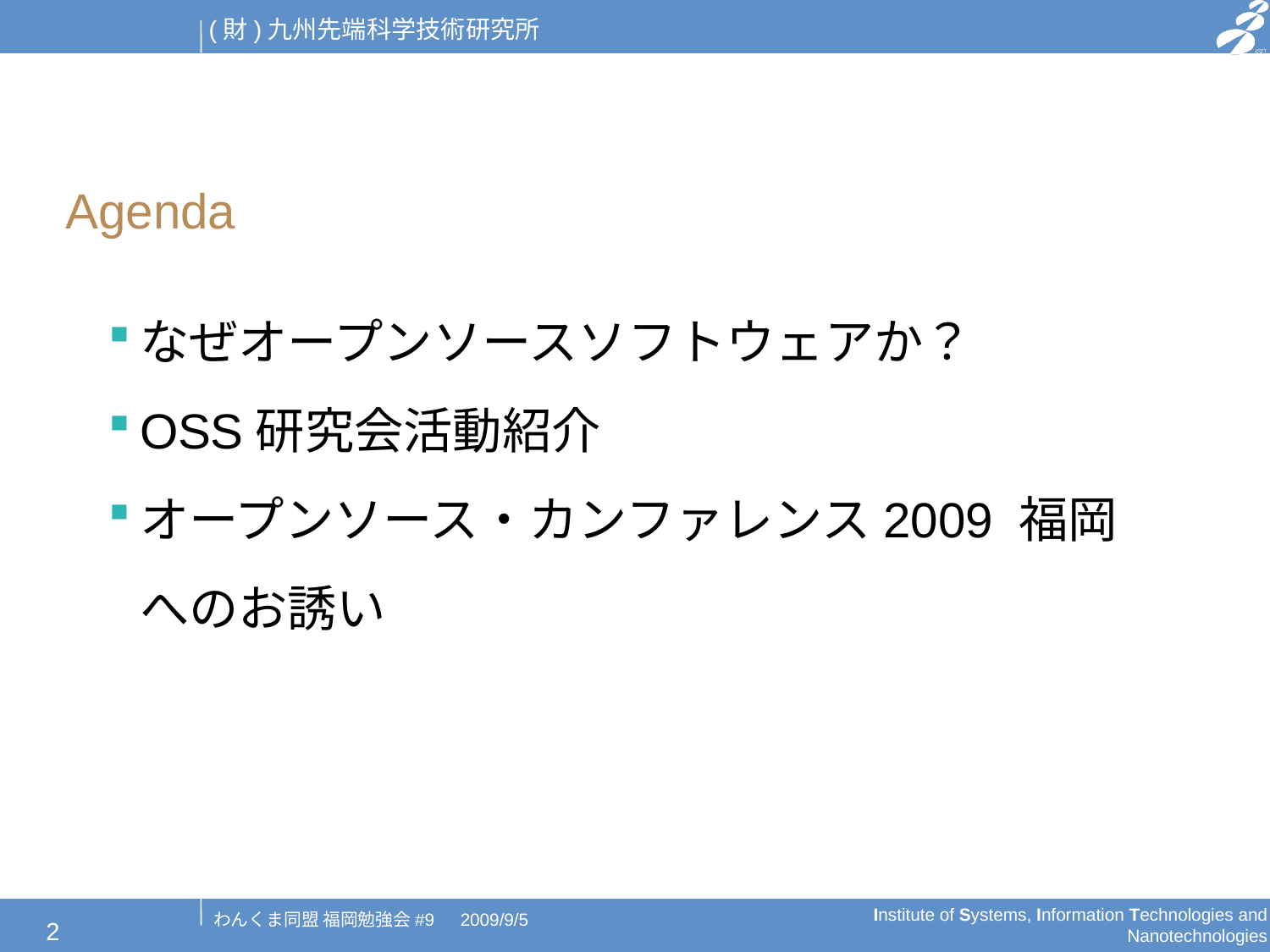

# Agenda
なぜオープンソースソフトウェアか？
OSS研究会活動紹介
オープンソース・カンファレンス2009 福岡へのお誘い
2